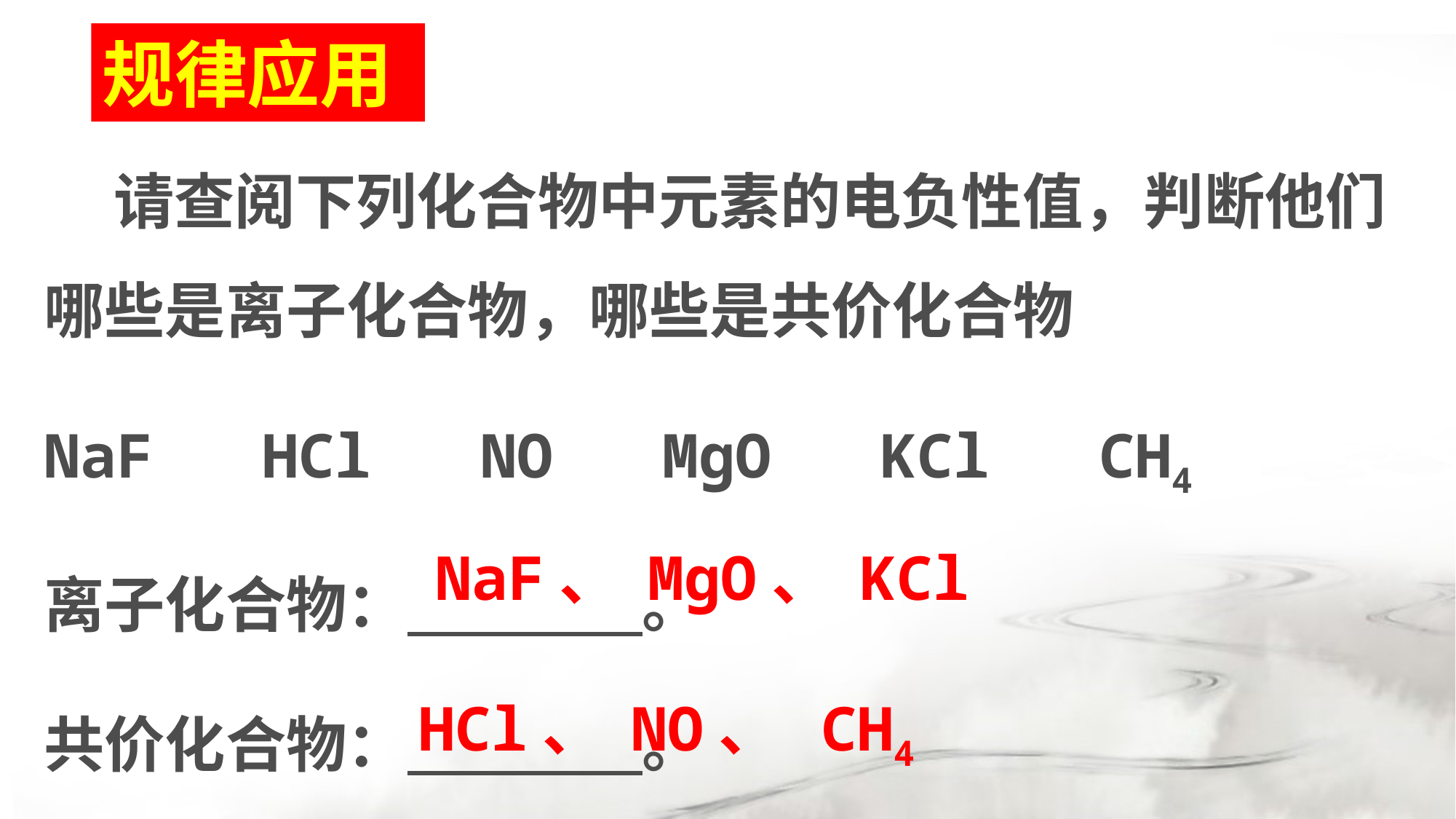

规律应用
    请查阅下列化合物中元素的电负性值，判断他们哪些是离子化合物，哪些是共价化合物
NaF   HCl   NO   MgO   KCl   CH4
离子化合物：                 。
共价化合物：                 。
NaF、 MgO、 KCl
HCl、 NO、  CH4